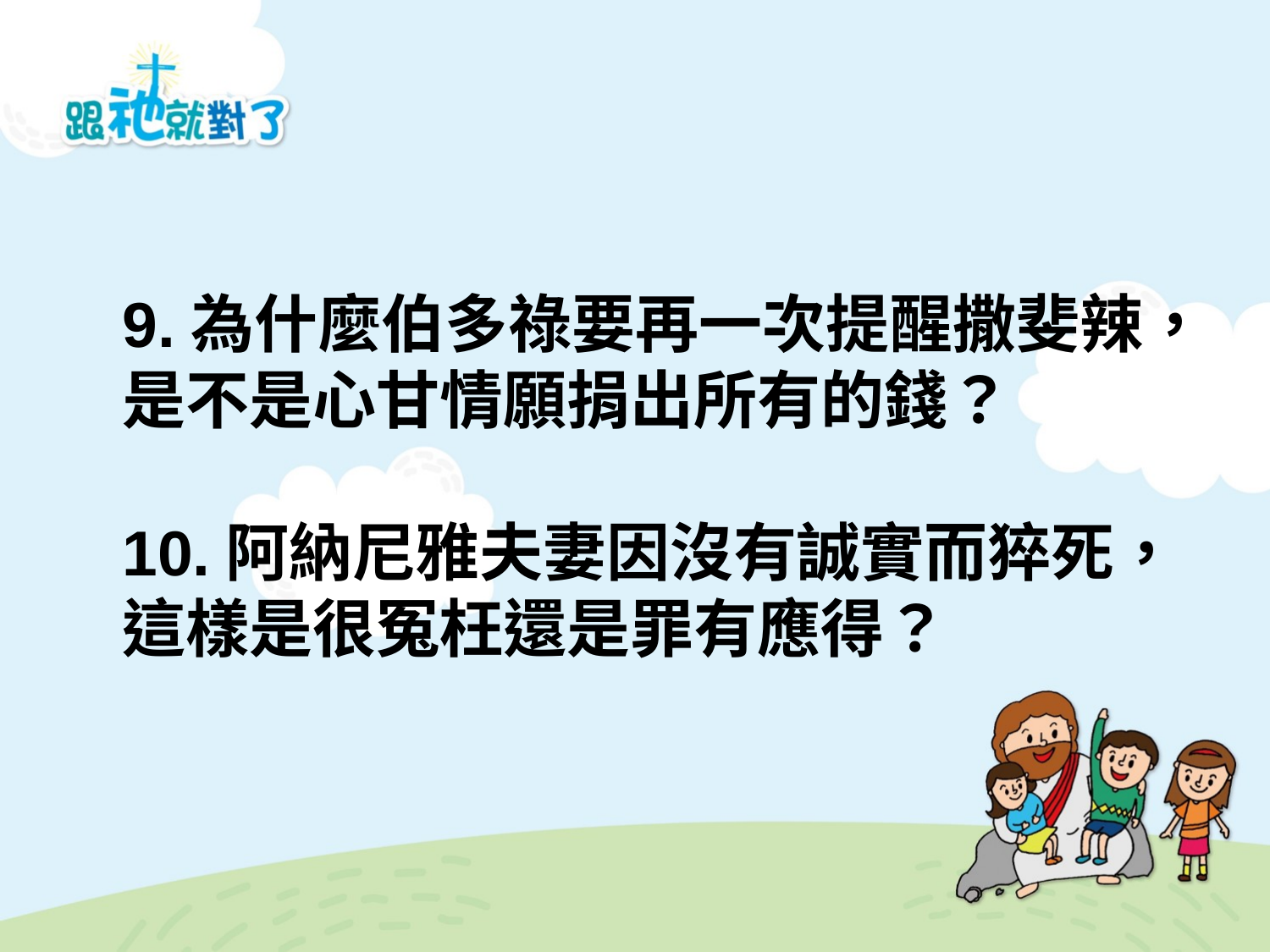

9.為什麼伯多祿要再一次提醒撒斐辣，是不是心甘情願捐出所有的錢？

10.阿納尼雅夫妻因沒有誠實而猝死，這樣是很冤枉還是罪有應得？